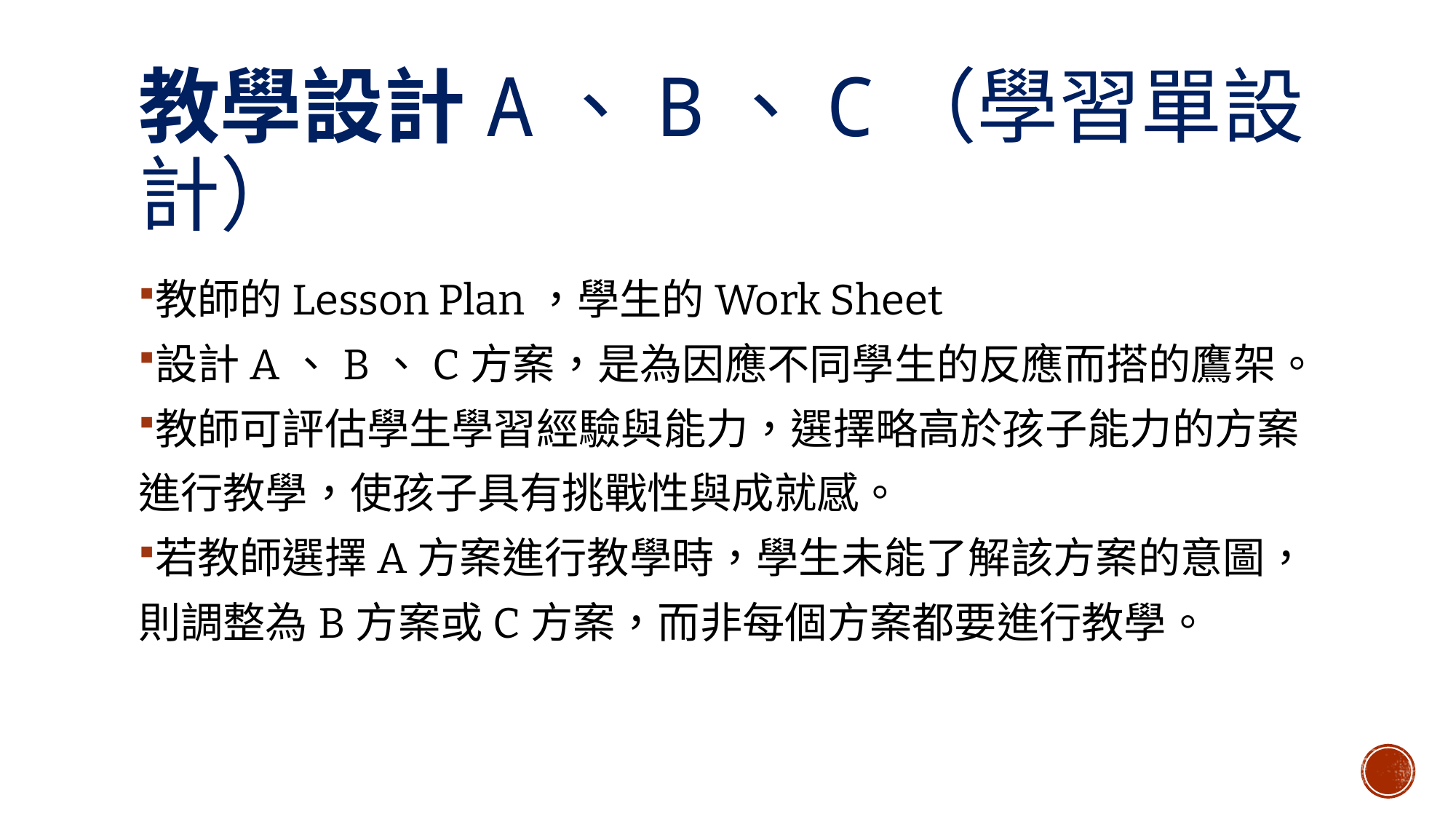

# 教學設計A、B、C（學習單設計）
教師的Lesson Plan，學生的Work Sheet
設計A、B、C方案，是為因應不同學生的反應而搭的鷹架。
教師可評估學生學習經驗與能力，選擇略高於孩子能力的方案進行教學，使孩子具有挑戰性與成就感。
若教師選擇A方案進行教學時，學生未能了解該方案的意圖，則調整為B方案或C方案，而非每個方案都要進行教學。